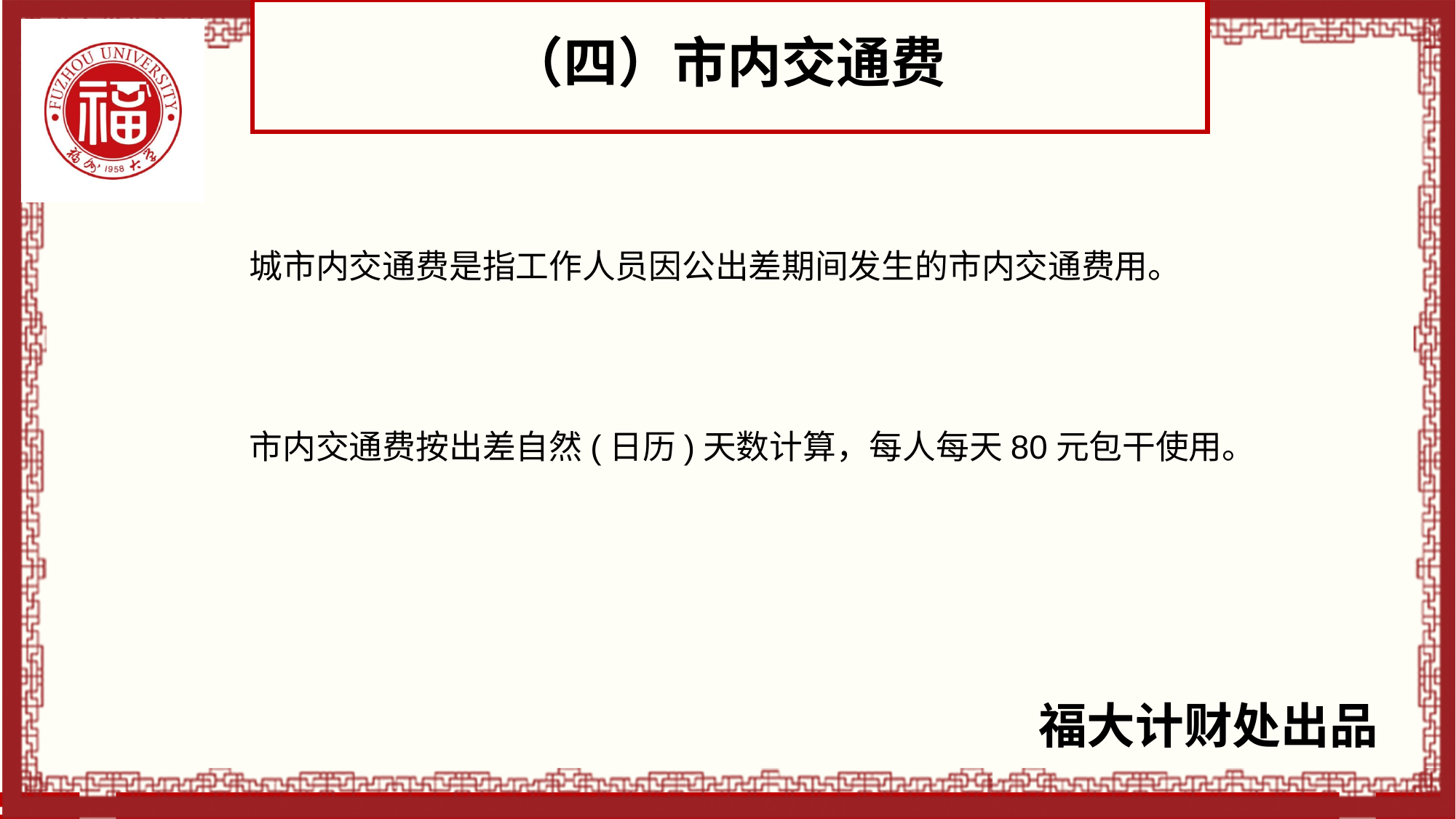

（四）市内交通费
城市内交通费是指工作人员因公出差期间发生的市内交通费用。

市内交通费按出差自然(日历)天数计算，每人每天80元包干使用。
9